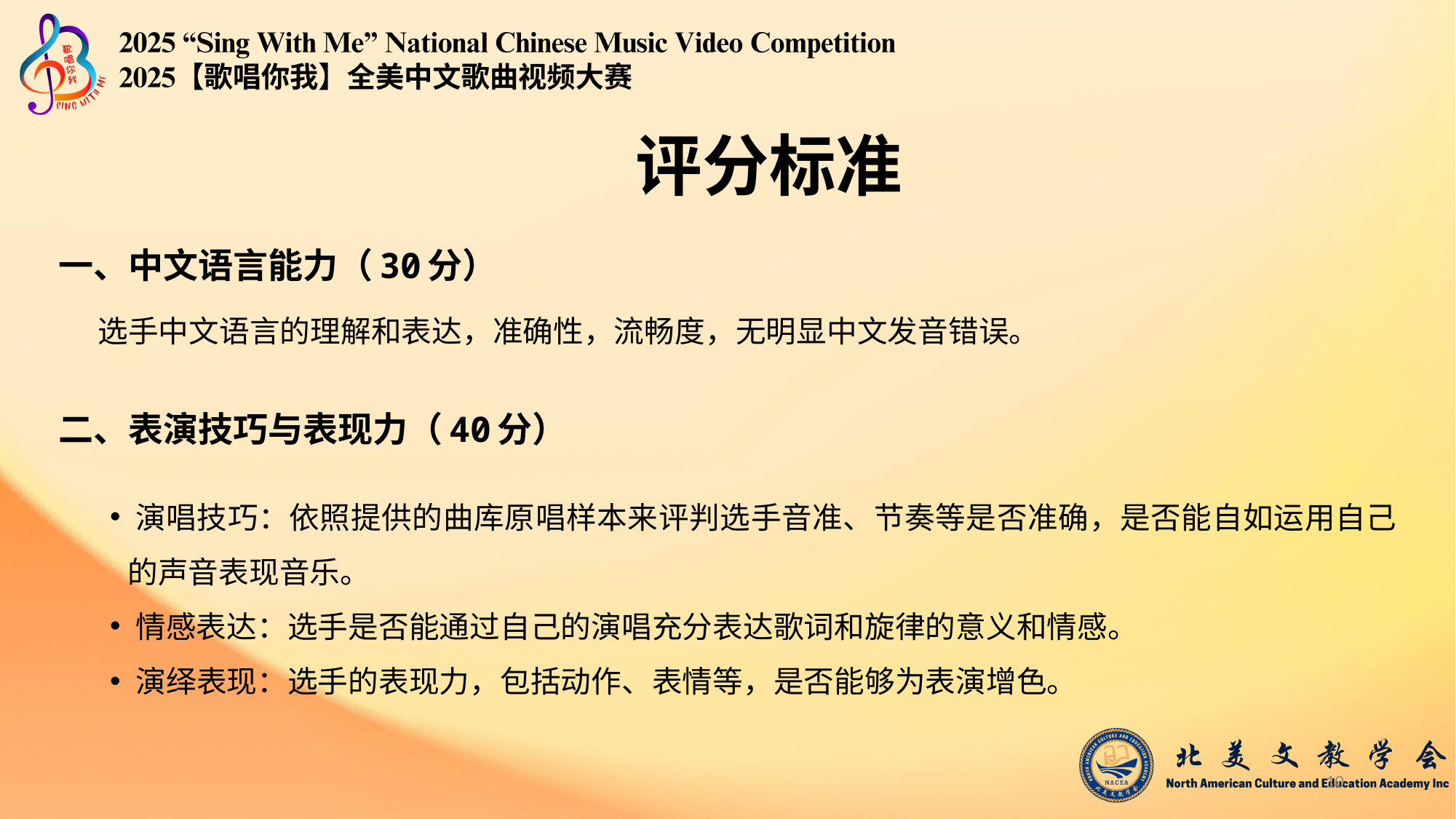

# 评分标准

一、中文语言能力（30分）

     选手中文语言的理解和表达，准确性，流畅度，无明显中文发音错误。

二、表演技巧与表现力（40分）

演唱技巧：依照提供的曲库原唱样本来评判选手音准、节奏等是否准确，是否能自如运用自己的声音表现音乐。
情感表达：选手是否能通过自己的演唱充分表达歌词和旋律的意义和情感。
演绎表现：选手的表现力，包括动作、表情等，是否能够为表演增色。

10